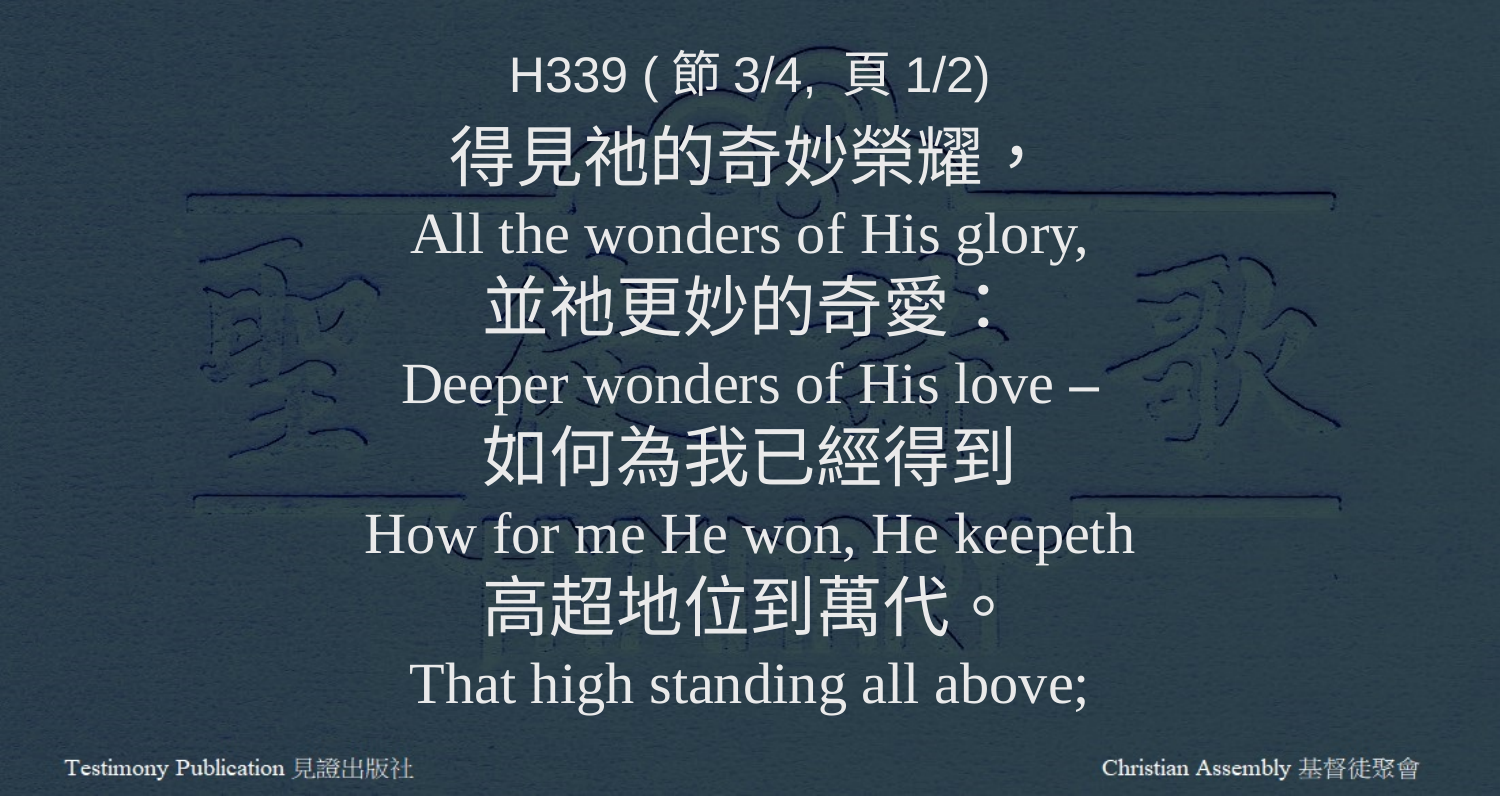

H339 (節3/4, 頁1/2)
得見祂的奇妙榮耀，
All the wonders of His glory,
並祂更妙的奇愛：
Deeper wonders of His love –
如何為我已經得到
How for me He won, He keepeth
高超地位到萬代。
That high standing all above;